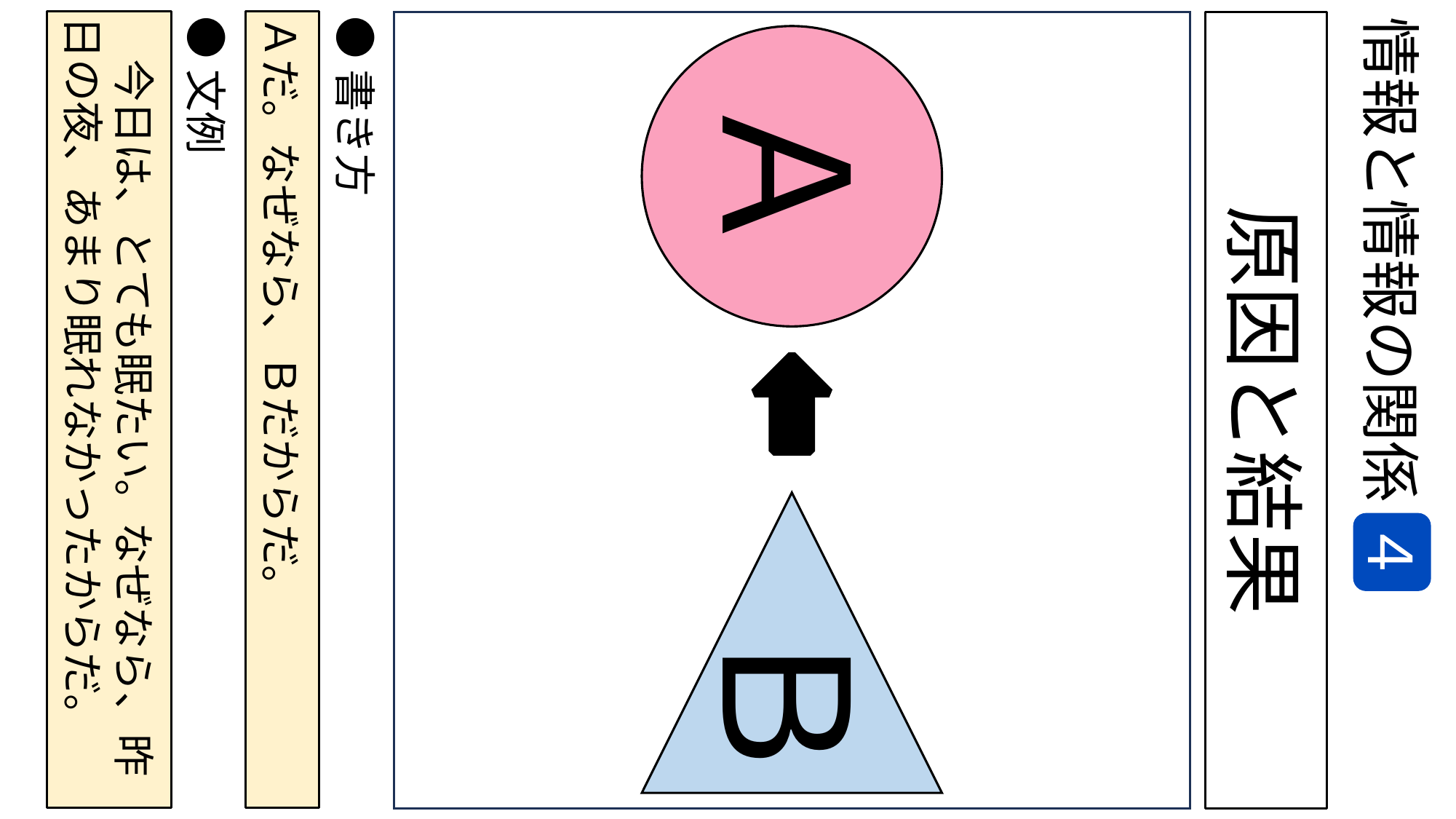

今日は、とても眠たい。なぜなら、昨日の夜、あまり眠れなかったからだ。
●文例
Ａだ。なぜなら、Ｂだからだ。
●書き方

原因と結果
情報と情報の関係

Ａ

４
Ｂ